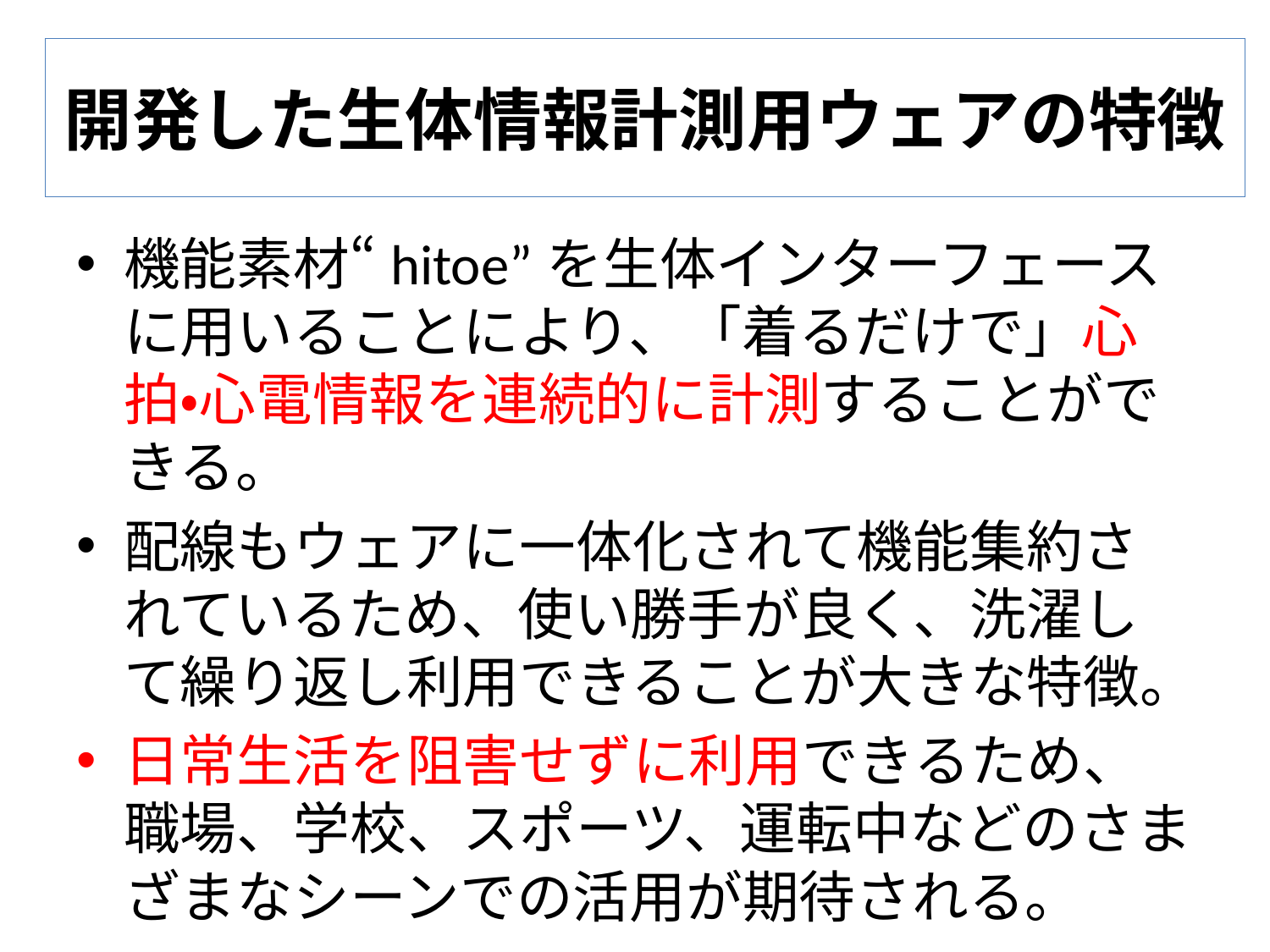

# 開発した生体情報計測用ウェアの特徴
機能素材“hitoe”を生体インターフェースに用いることにより、「着るだけで」心拍・心電情報を連続的に計測することができる。
配線もウェアに一体化されて機能集約されているため、使い勝手が良く、洗濯して繰り返し利用できることが大きな特徴。
日常生活を阻害せずに利用できるため、職場、学校、スポーツ、運転中などのさまざまなシーンでの活用が期待される。